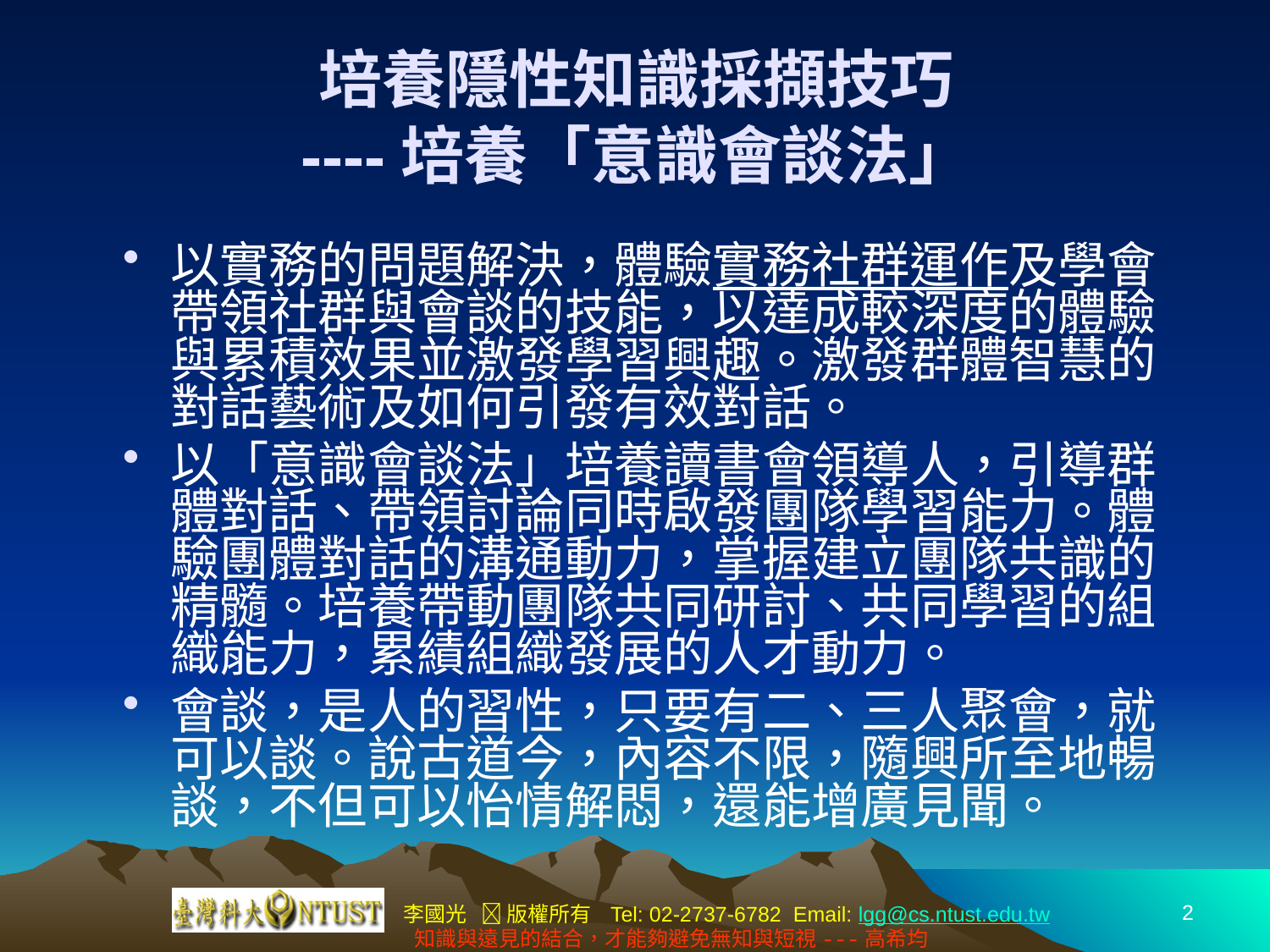

# 培養隱性知識採擷技巧 ----培養「意識會談法」
以實務的問題解決，體驗實務社群運作及學會帶領社群與會談的技能，以達成較深度的體驗與累積效果並激發學習興趣。激發群體智慧的對話藝術及如何引發有效對話。
以「意識會談法」培養讀書會領導人，引導群體對話、帶領討論同時啟發團隊學習能力。體驗團體對話的溝通動力，掌握建立團隊共識的精髓。培養帶動團隊共同研討、共同學習的組織能力，累績組織發展的人才動力。
會談，是人的習性，只要有二、三人聚會，就可以談。說古道今，內容不限，隨興所至地暢談，不但可以怡情解悶，還能增廣見聞。
2